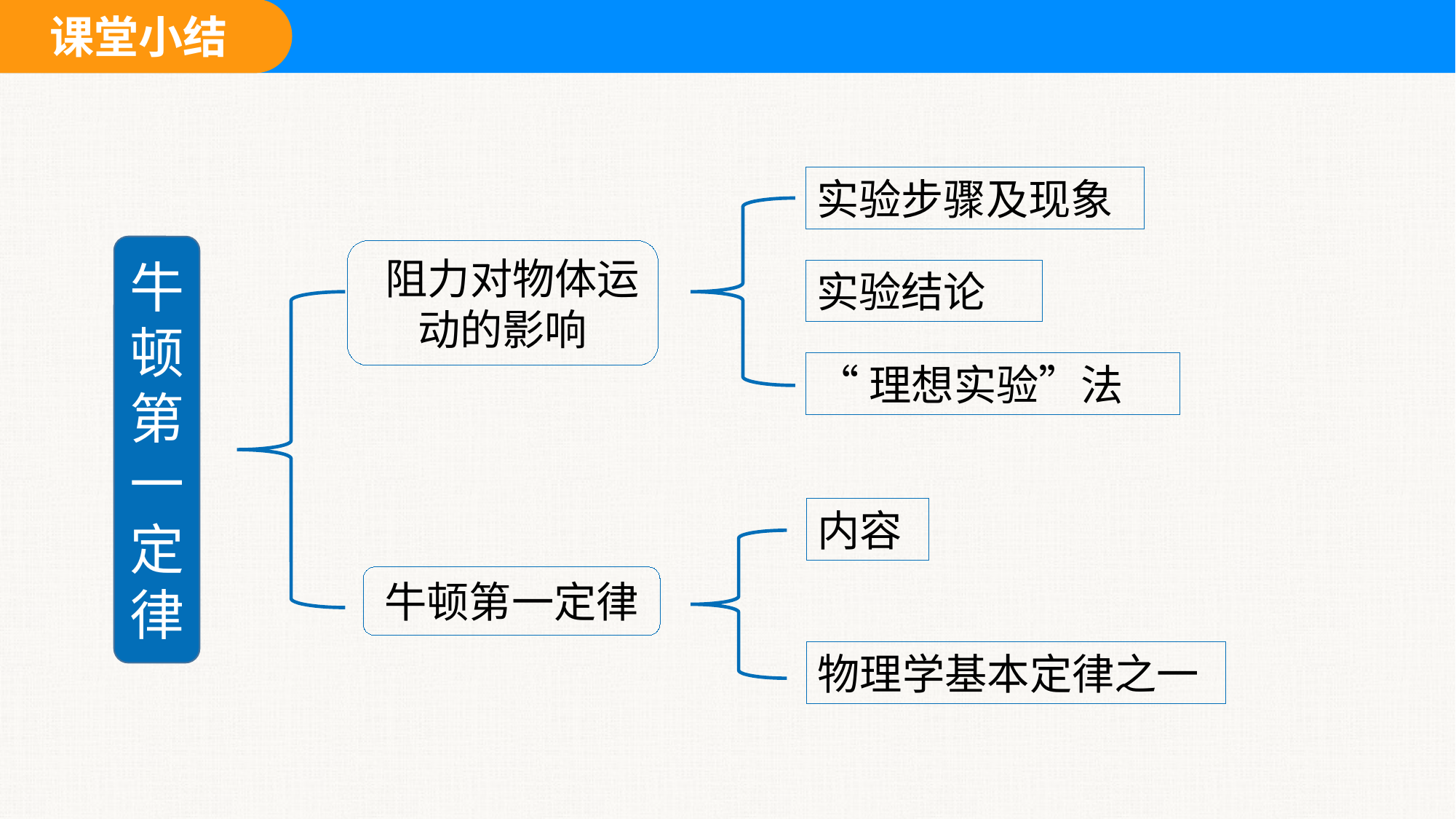

实验步骤及现象

牛顿第一定律
 阻力对物体运动的影响
实验结论

“理想实验”法
内容

牛顿第一定律
物理学基本定律之一